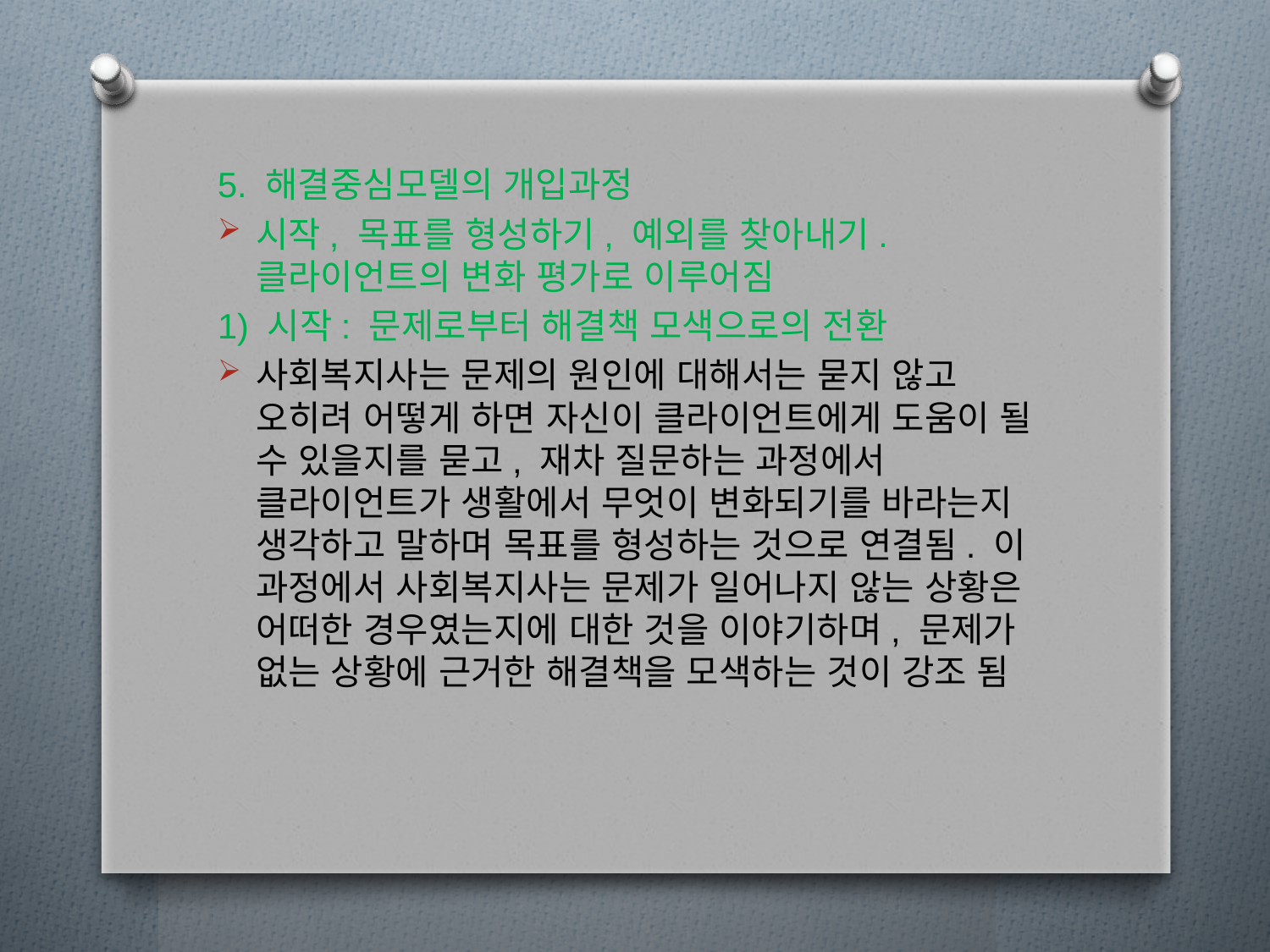

5. 해결중심모델의 개입과정
시작, 목표를 형성하기, 예외를 찾아내기. 클라이언트의 변화 평가로 이루어짐
1) 시작: 문제로부터 해결책 모색으로의 전환
사회복지사는 문제의 원인에 대해서는 묻지 않고 오히려 어떻게 하면 자신이 클라이언트에게 도움이 될 수 있을지를 묻고, 재차 질문하는 과정에서 클라이언트가 생활에서 무엇이 변화되기를 바라는지 생각하고 말하며 목표를 형성하는 것으로 연결됨. 이 과정에서 사회복지사는 문제가 일어나지 않는 상황은 어떠한 경우였는지에 대한 것을 이야기하며, 문제가 없는 상황에 근거한 해결책을 모색하는 것이 강조 됨